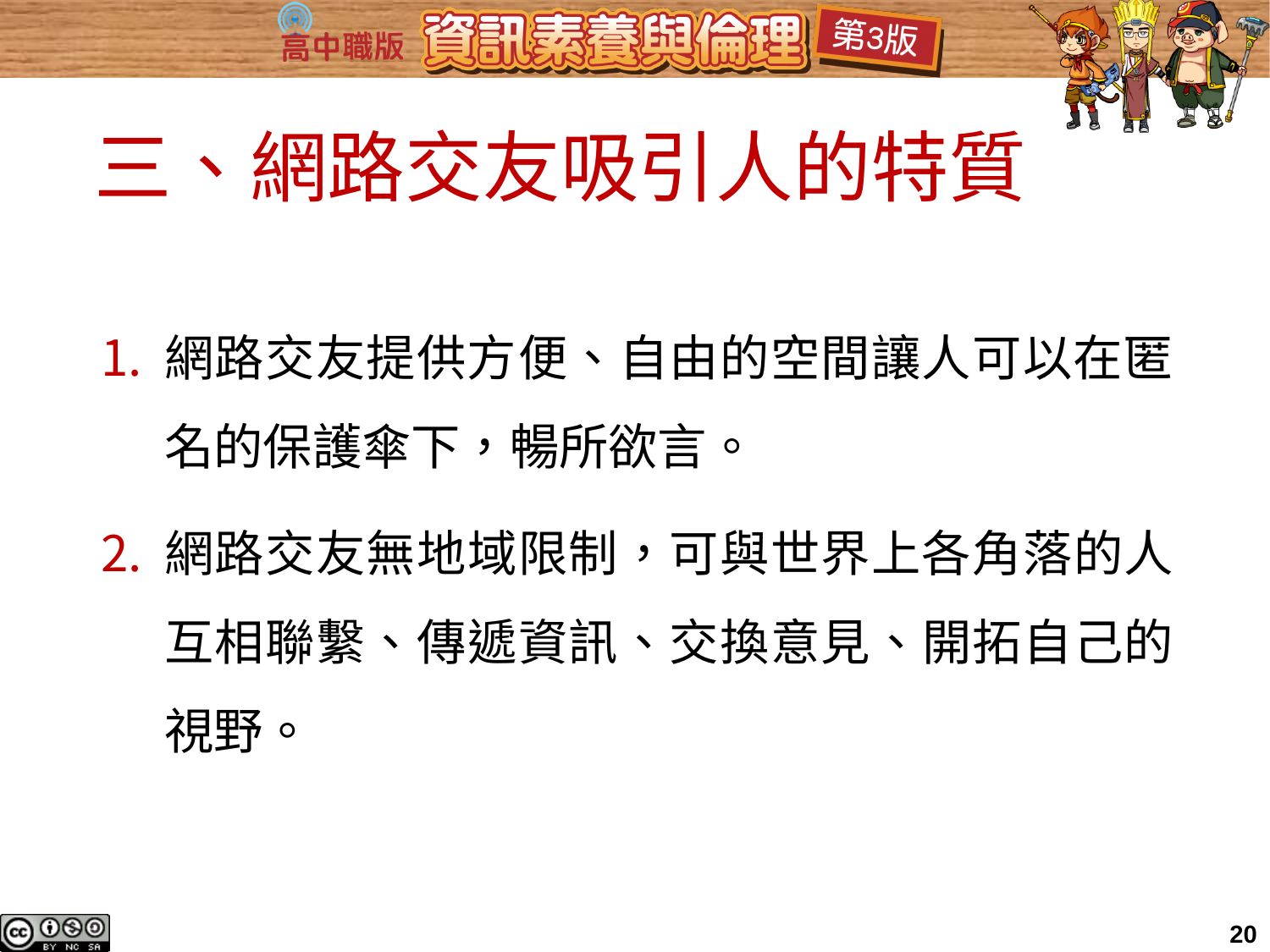

# 三、網路交友吸引人的特質

網路交友提供方便、自由的空間讓人可以在匿名的保護傘下，暢所欲言。
網路交友無地域限制，可與世界上各角落的人互相聯繫、傳遞資訊、交換意見、開拓自己的視野。
20